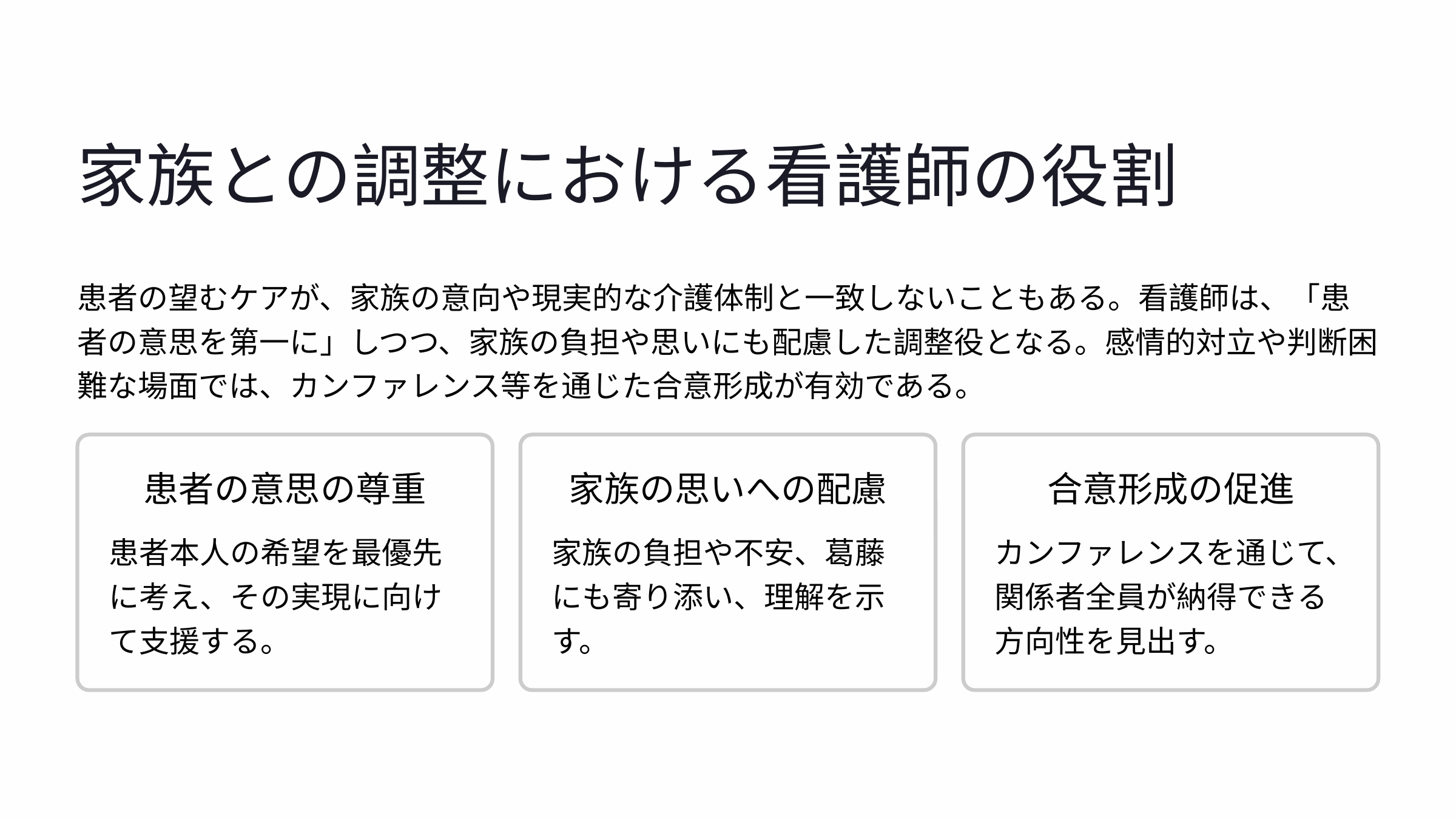

家族との調整における看護師の役割
患者の望むケアが、家族の意向や現実的な介護体制と一致しないこともある。看護師は、「患者の意思を第一に」しつつ、家族の負担や思いにも配慮した調整役となる。感情的対立や判断困難な場面では、カンファレンス等を通じた合意形成が有効である。

患者の意思の尊重
家族の思いへの配慮
合意形成の促進
患者本人の希望を最優先に考え、その実現に向けて支援する。
家族の負担や不安、葛藤にも寄り添い、理解を示す。
カンファレンスを通じて、関係者全員が納得できる方向性を見出す。